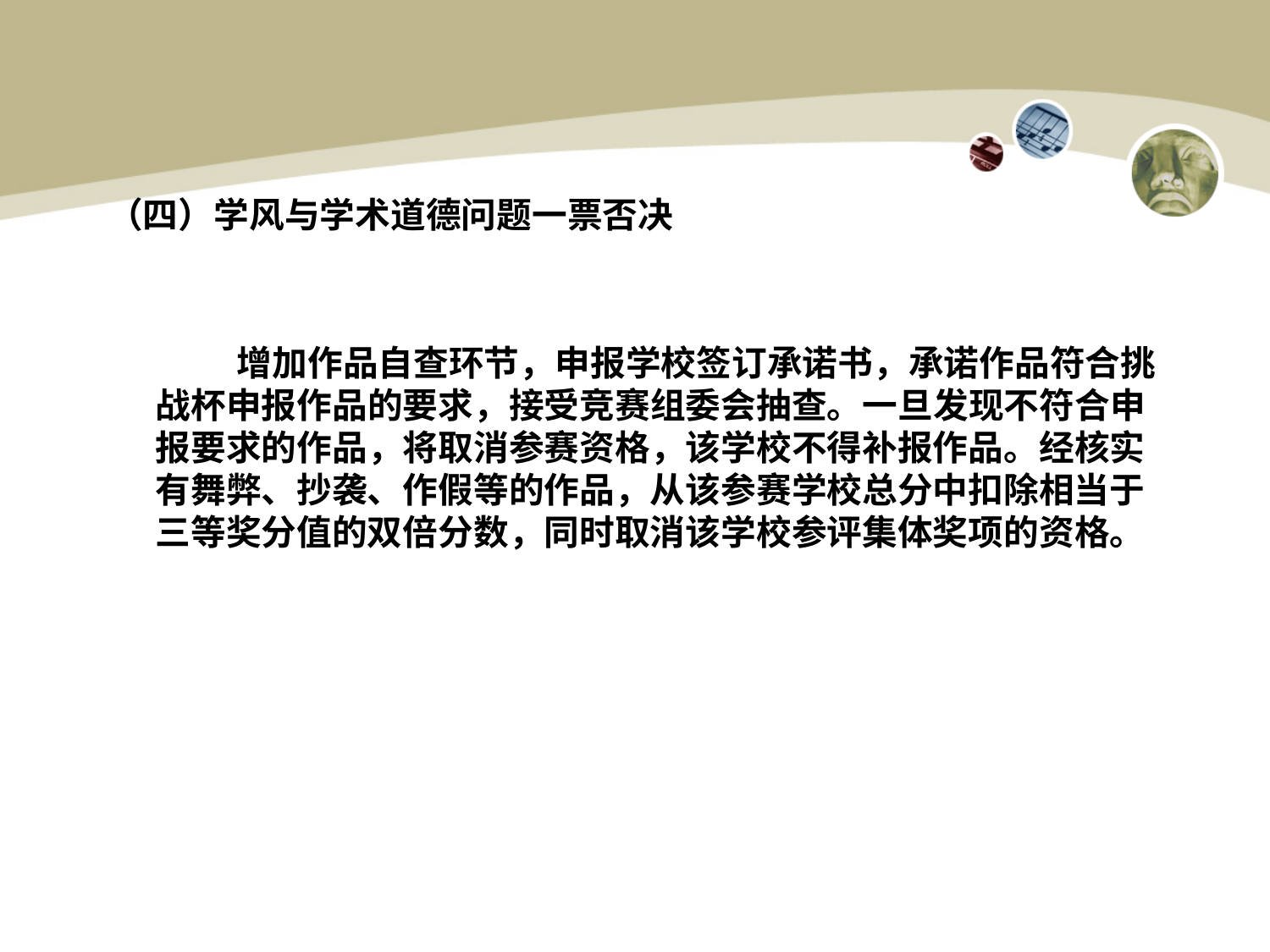

#
（四）学风与学术道德问题一票否决

               增加作品自查环节，申报学校签订承诺书，承诺作品符合挑战杯申报作品的要求，接受竞赛组委会抽查。一旦发现不符合申报要求的作品，将取消参赛资格，该学校不得补报作品。经核实有舞弊、抄袭、作假等的作品，从该参赛学校总分中扣除相当于三等奖分值的双倍分数，同时取消该学校参评集体奖项的资格。